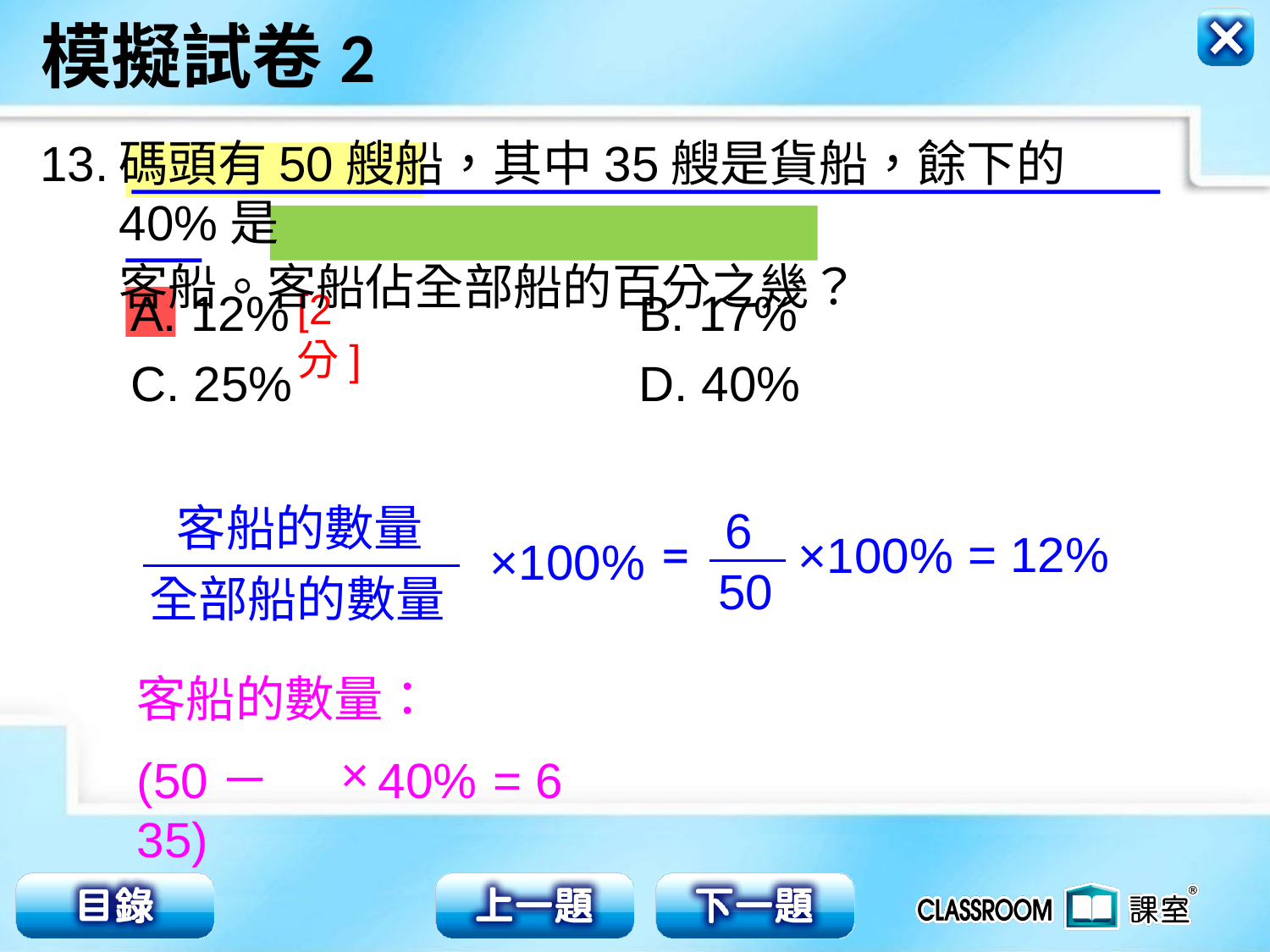

13.
碼頭有50艘船，其中35艘是貨船，餘下的40%是
客船。客船佔全部船的百分之幾？

[2分]
A. 12% 			B. 17%
C. 25% 			D. 40%

客船的數量
×100%
全部船的數量

 6
= 12%
×100%
=
 50

客船的數量：
×
40%
= 6
(50－35)